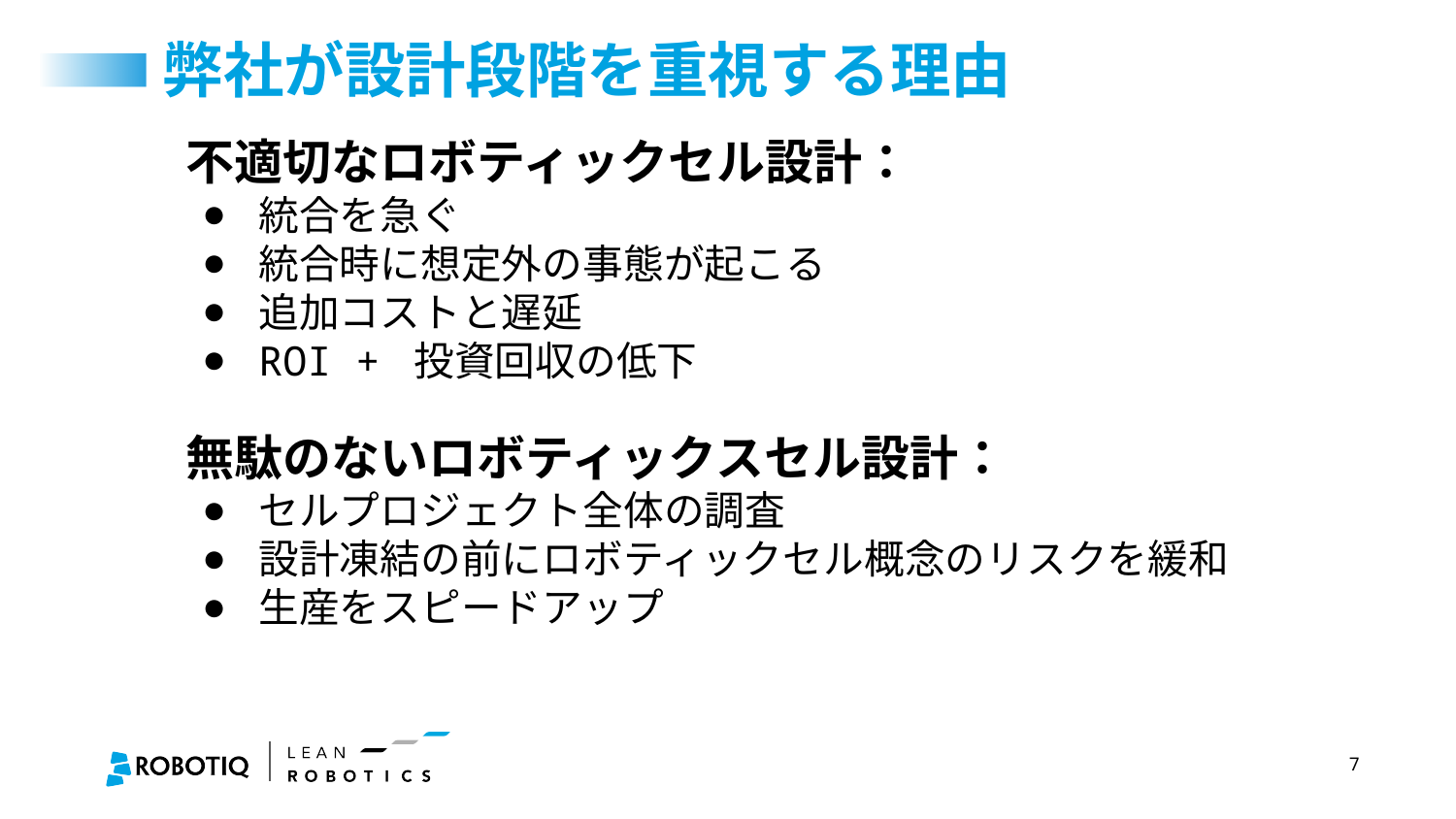

# 弊社が設計段階を重視する理由
不適切なロボティックセル設計：
統合を急ぐ
統合時に想定外の事態が起こる
追加コストと遅延
ROI + 投資回収の低下

無駄のないロボティックスセル設計：
セルプロジェクト全体の調査
設計凍結の前にロボティックセル概念のリスクを緩和
生産をスピードアップ
7